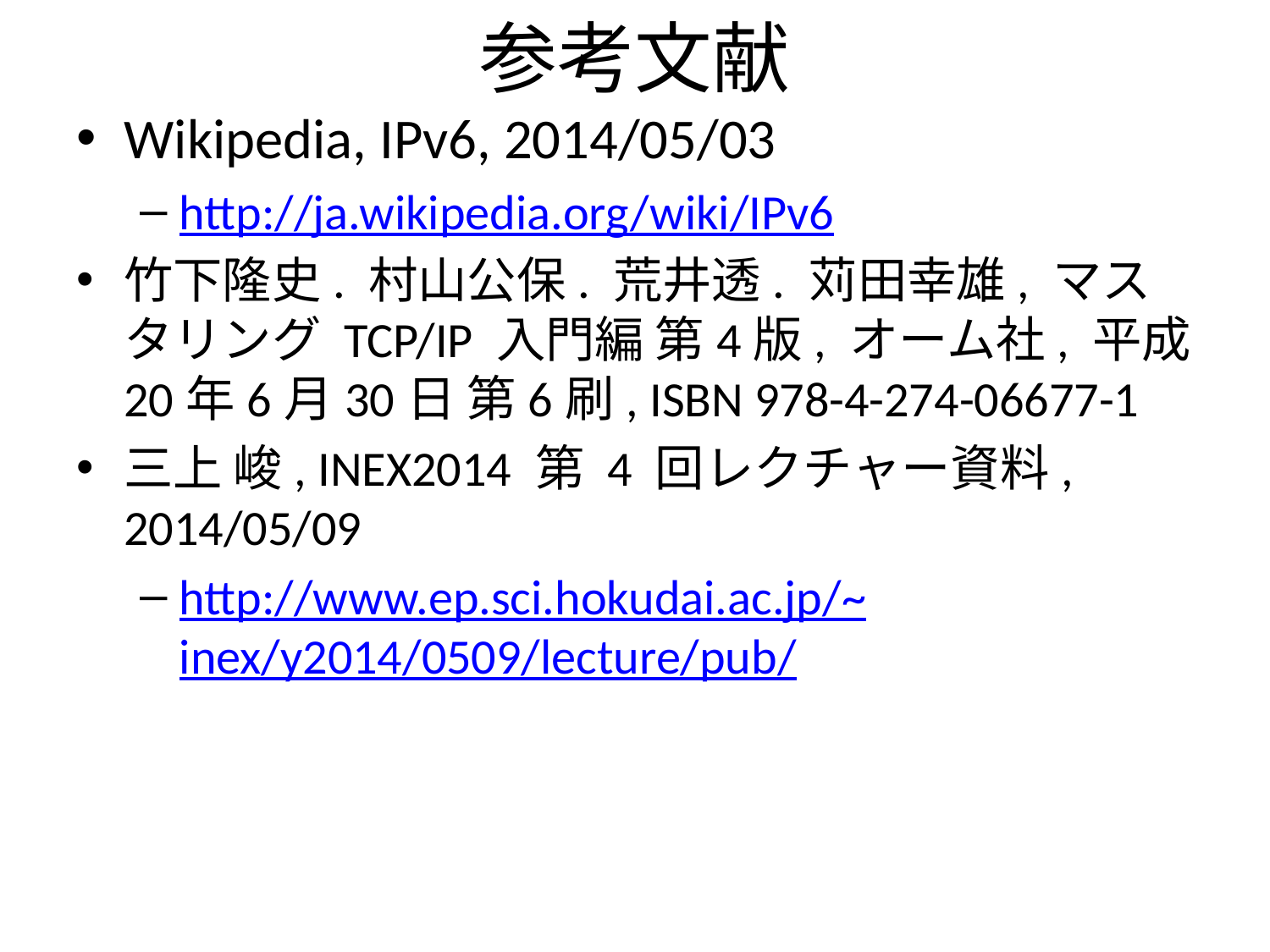

# 参考文献
Wikipedia, IPv6, 2014/05/03
http://ja.wikipedia.org/wiki/IPv6
竹下隆史. 村山公保. 荒井透. 苅田幸雄, マスタリング TCP/IP 入門編 第4版, オーム社, 平成20年6月30日 第6刷, ISBN 978-4-274-06677-1
三上 峻, INEX2014 第 4 回レクチャー資料, 2014/05/09
http://www.ep.sci.hokudai.ac.jp/~inex/y2014/0509/lecture/pub/